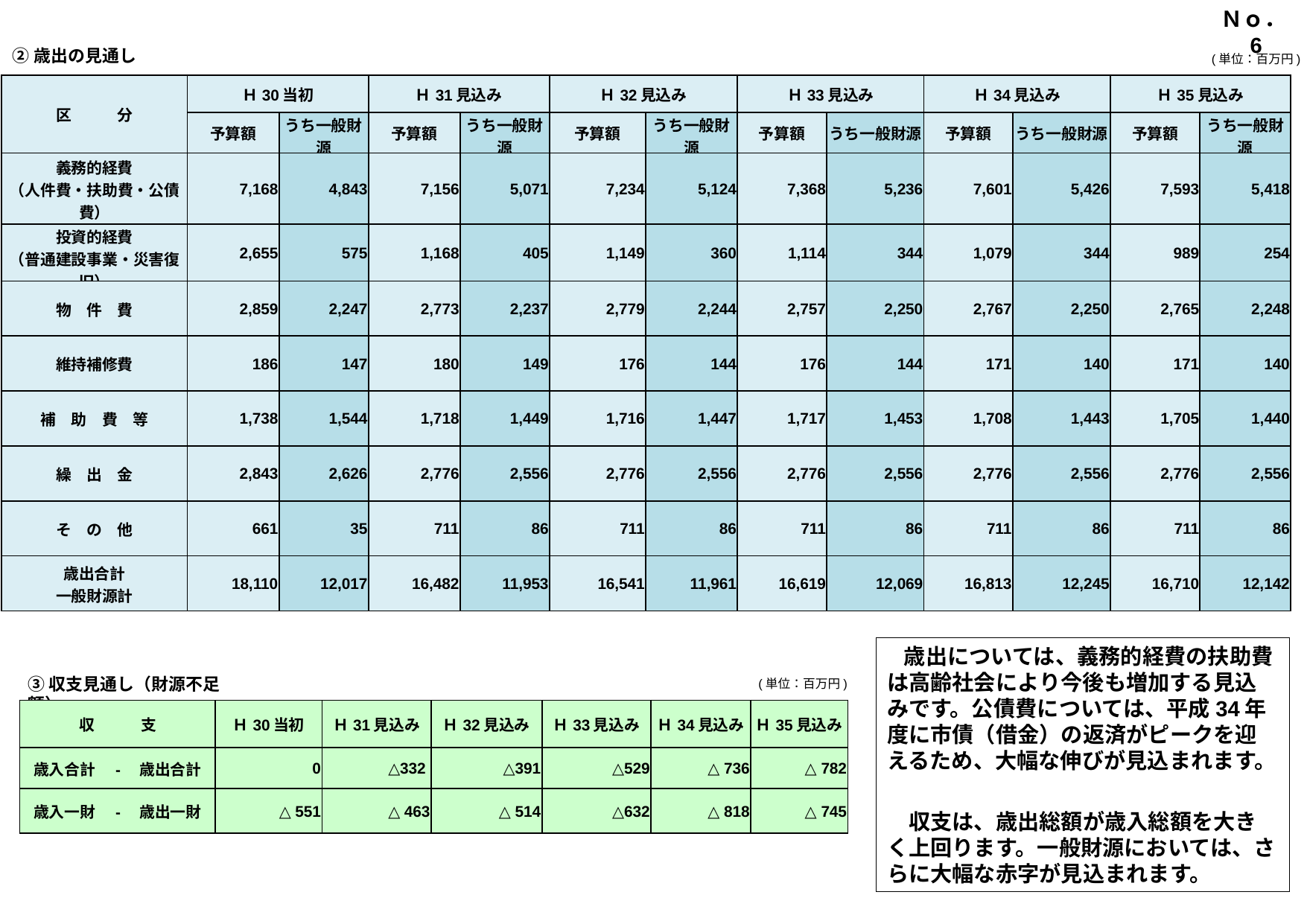

Ｎｏ．6
②歳出の見通し
(単位：百万円)
| 区　　　分 | Ｈ30当初 |  | Ｈ31見込み |  | Ｈ32見込み |  | Ｈ33見込み |  | Ｈ34見込み |  | Ｈ35見込み |  |
| --- | --- | --- | --- | --- | --- | --- | --- | --- | --- | --- | --- | --- |
|  | 予算額 | うち一般財源 | 予算額 | うち一般財源 | 予算額 | うち一般財源 | 予算額 | うち一般財源 | 予算額 | うち一般財源 | 予算額 | うち一般財源 |
| 義務的経費 （人件費・扶助費・公債費） | 7,168 | 4,843 | 7,156 | 5,071 | 7,234 | 5,124 | 7,368 | 5,236 | 7,601 | 5,426 | 7,593 | 5,418 |
| 投資的経費 （普通建設事業・災害復旧） | 2,655 | 575 | 1,168 | 405 | 1,149 | 360 | 1,114 | 344 | 1,079 | 344 | 989 | 254 |
| 物　件　費 | 2,859 | 2,247 | 2,773 | 2,237 | 2,779 | 2,244 | 2,757 | 2,250 | 2,767 | 2,250 | 2,765 | 2,248 |
| 維持補修費 | 186 | 147 | 180 | 149 | 176 | 144 | 176 | 144 | 171 | 140 | 171 | 140 |
| 補　助　費　等 | 1,738 | 1,544 | 1,718 | 1,449 | 1,716 | 1,447 | 1,717 | 1,453 | 1,708 | 1,443 | 1,705 | 1,440 |
| 繰　出　金 | 2,843 | 2,626 | 2,776 | 2,556 | 2,776 | 2,556 | 2,776 | 2,556 | 2,776 | 2,556 | 2,776 | 2,556 |
| そ　の　他 | 661 | 35 | 711 | 86 | 711 | 86 | 711 | 86 | 711 | 86 | 711 | 86 |
| 歳出合計 一般財源計 | 18,110 | 12,017 | 16,482 | 11,953 | 16,541 | 11,961 | 16,619 | 12,069 | 16,813 | 12,245 | 16,710 | 12,142 |
　歳出については、義務的経費の扶助費は高齢社会により今後も増加する見込みです。公債費については、平成34年度に市債（借金）の返済がピークを迎えるため、大幅な伸びが見込まれます。

　収支は、歳出総額が歳入総額を大きく上回ります。一般財源においては、さらに大幅な赤字が見込まれます。
③収支見通し（財源不足額）
(単位：百万円)
| 収　　　支 | Ｈ30当初 | Ｈ31見込み | Ｈ32見込み | Ｈ33見込み | Ｈ34見込み | Ｈ35見込み |
| --- | --- | --- | --- | --- | --- | --- |
| 歳入合計　-　歳出合計 | 0 | △332 | △391 | △529 | △ 736 | △ 782 |
| 歳入一財　-　歳出一財 | △ 551 | △ 463 | △ 514 | △632 | △ 818 | △ 745 |